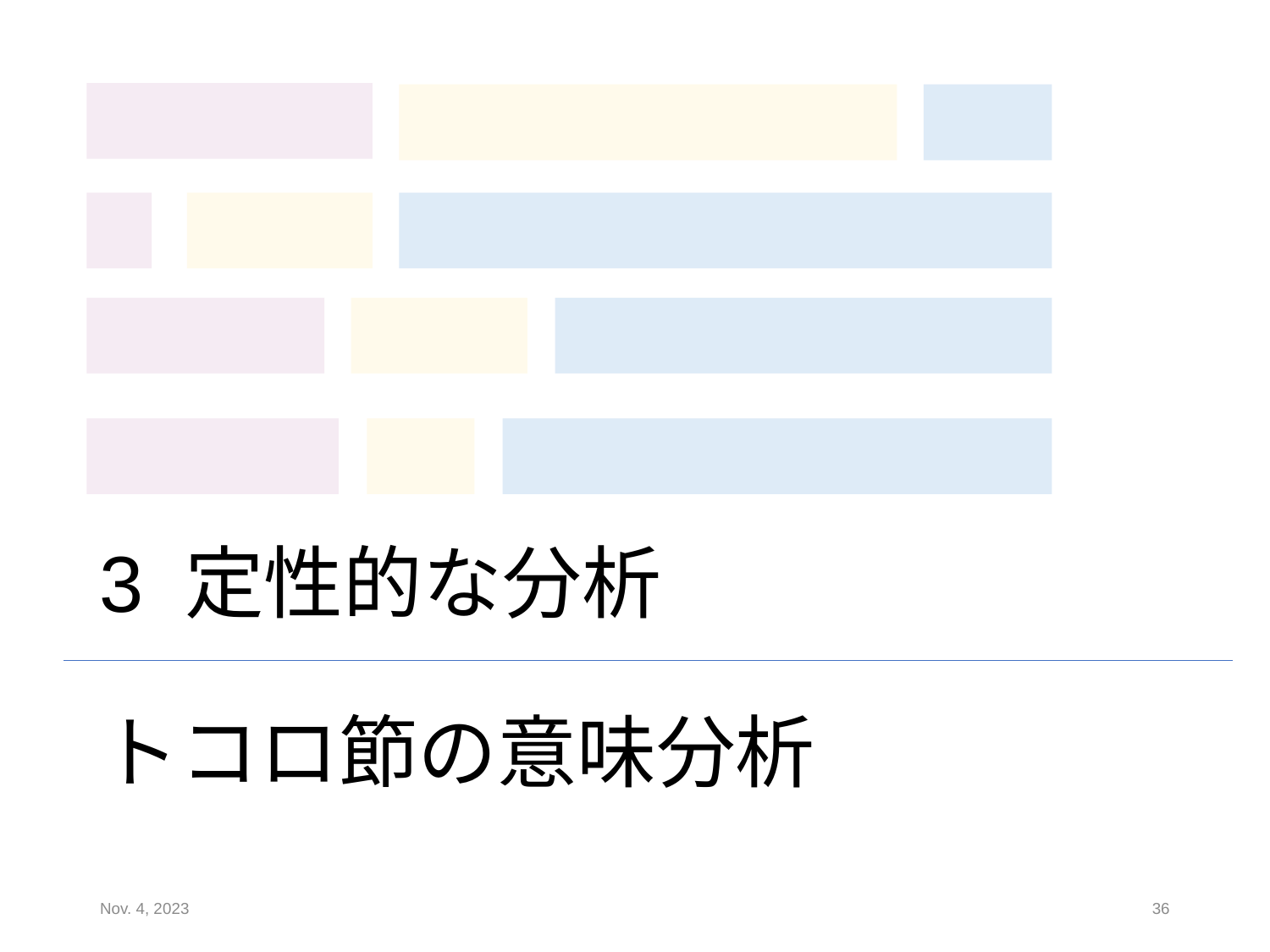

# 3 定性的な分析

トコロ節の意味分析

Nov. 4, 2023

36